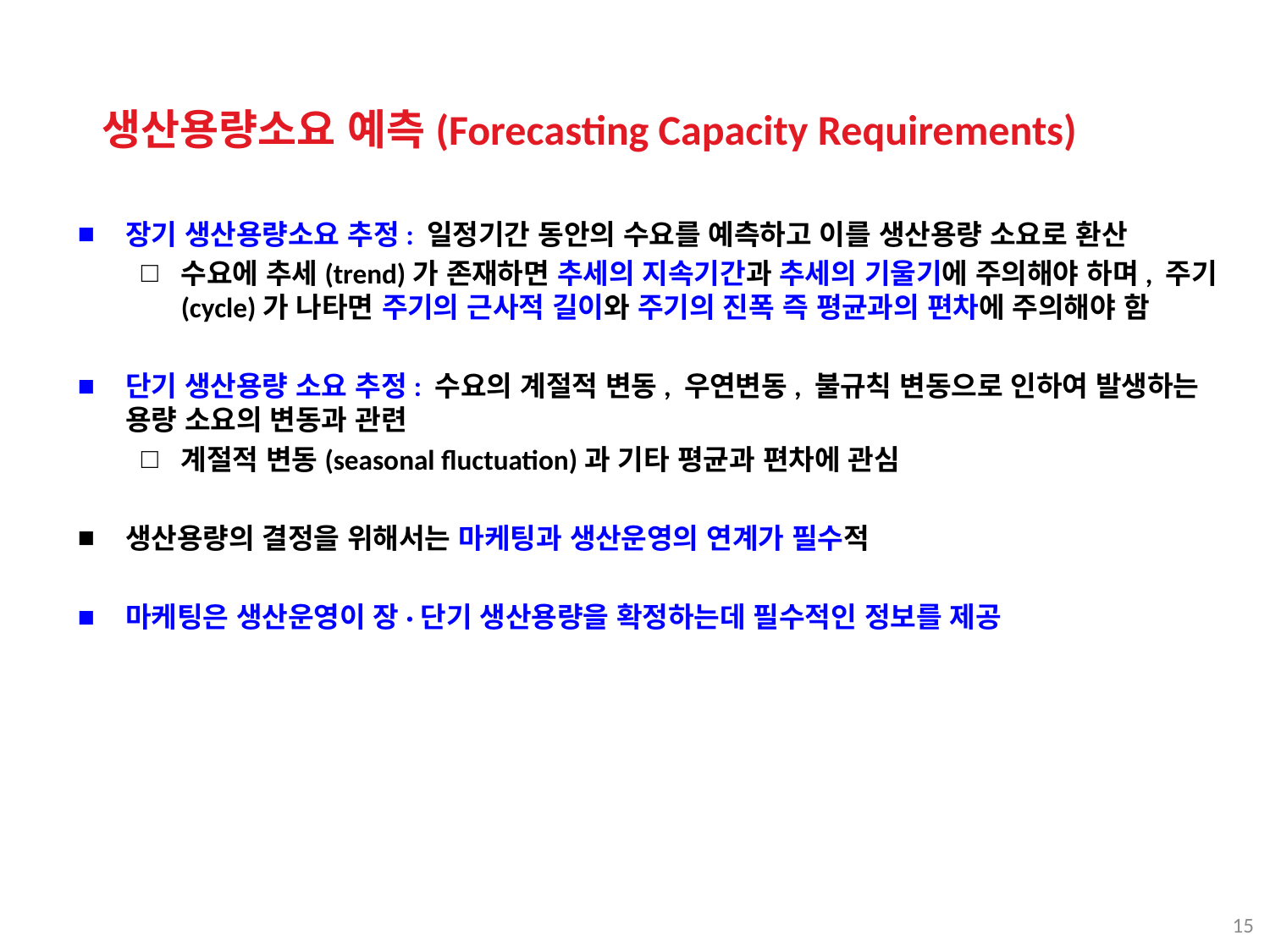

생산용량소요 예측(Forecasting Capacity Requirements)
장기 생산용량소요 추정: 일정기간 동안의 수요를 예측하고 이를 생산용량 소요로 환산
수요에 추세(trend)가 존재하면 추세의 지속기간과 추세의 기울기에 주의해야 하며, 주기(cycle)가 나타면 주기의 근사적 길이와 주기의 진폭 즉 평균과의 편차에 주의해야 함

단기 생산용량 소요 추정: 수요의 계절적 변동, 우연변동, 불규칙 변동으로 인하여 발생하는 용량 소요의 변동과 관련
계절적 변동(seasonal fluctuation)과 기타 평균과 편차에 관심

생산용량의 결정을 위해서는 마케팅과 생산운영의 연계가 필수적

마케팅은 생산운영이 장·단기 생산용량을 확정하는데 필수적인 정보를 제공

15